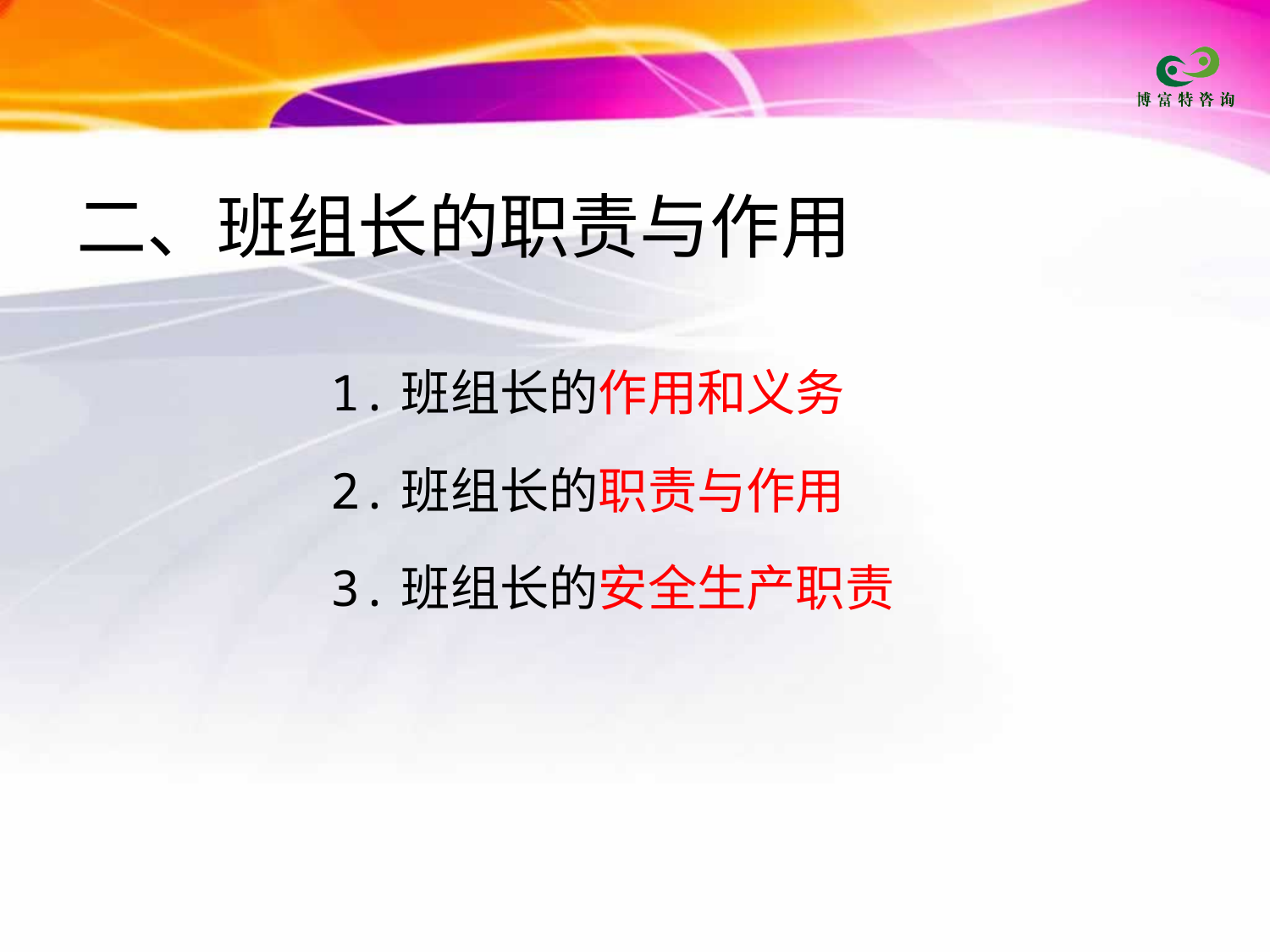

# 二、班组长的职责与作用
1.班组长的作用和义务
2.班组长的职责与作用
3.班组长的安全生产职责